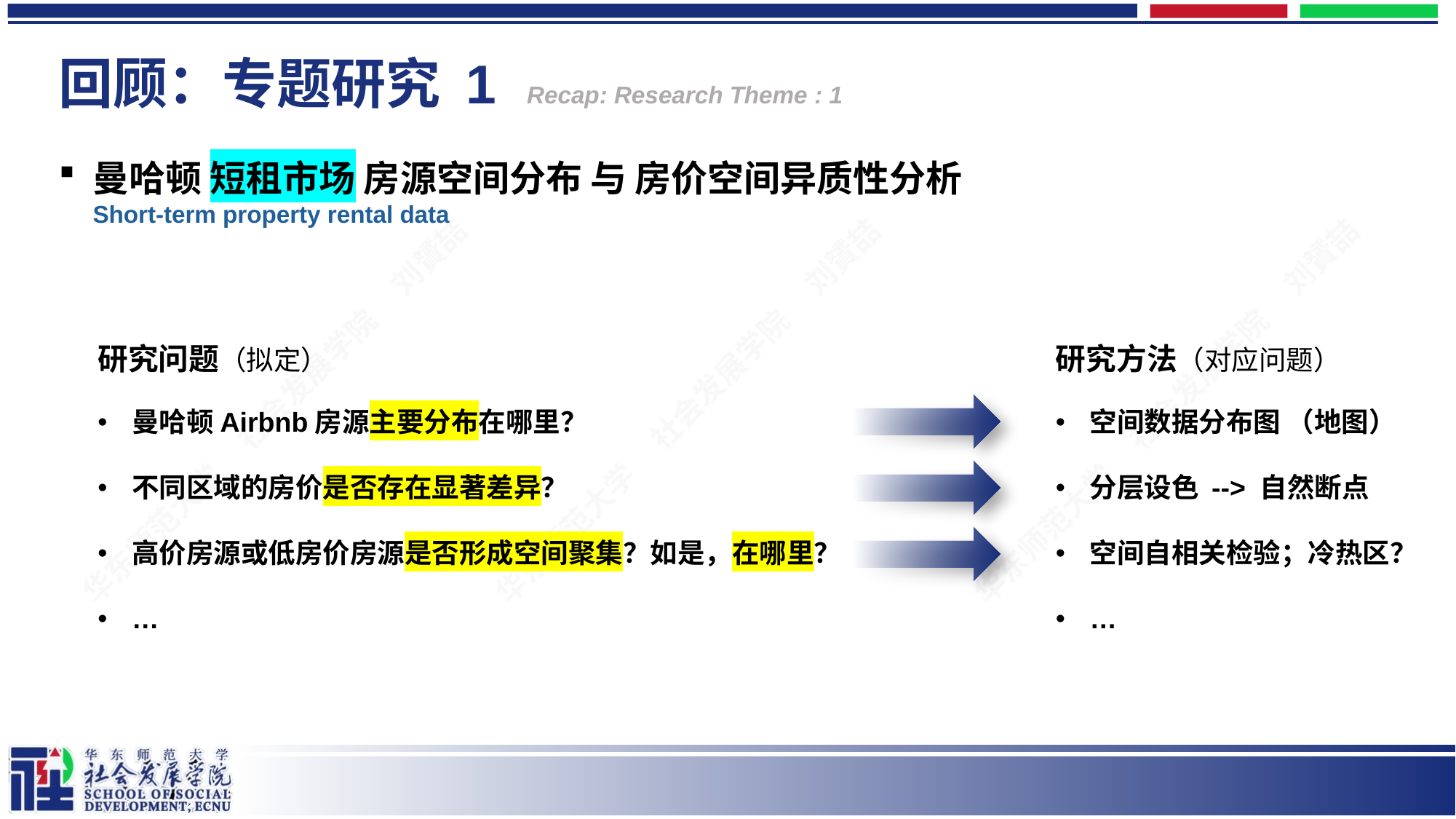

# 回顾：专题研究 1  Recap: Research Theme : 1
曼哈顿 短租市场 房源空间分布 与 房价空间异质性分析
Short-term property rental data
研究问题（拟定）

曼哈顿Airbnb房源主要分布在哪里？

不同区域的房价是否存在显著差异？

高价房源或低房价房源是否形成空间聚集？如是，在哪里？

…

研究方法（对应问题）

空间数据分布图 （地图）

分层设色 --> 自然断点

空间自相关检验；冷热区？

…